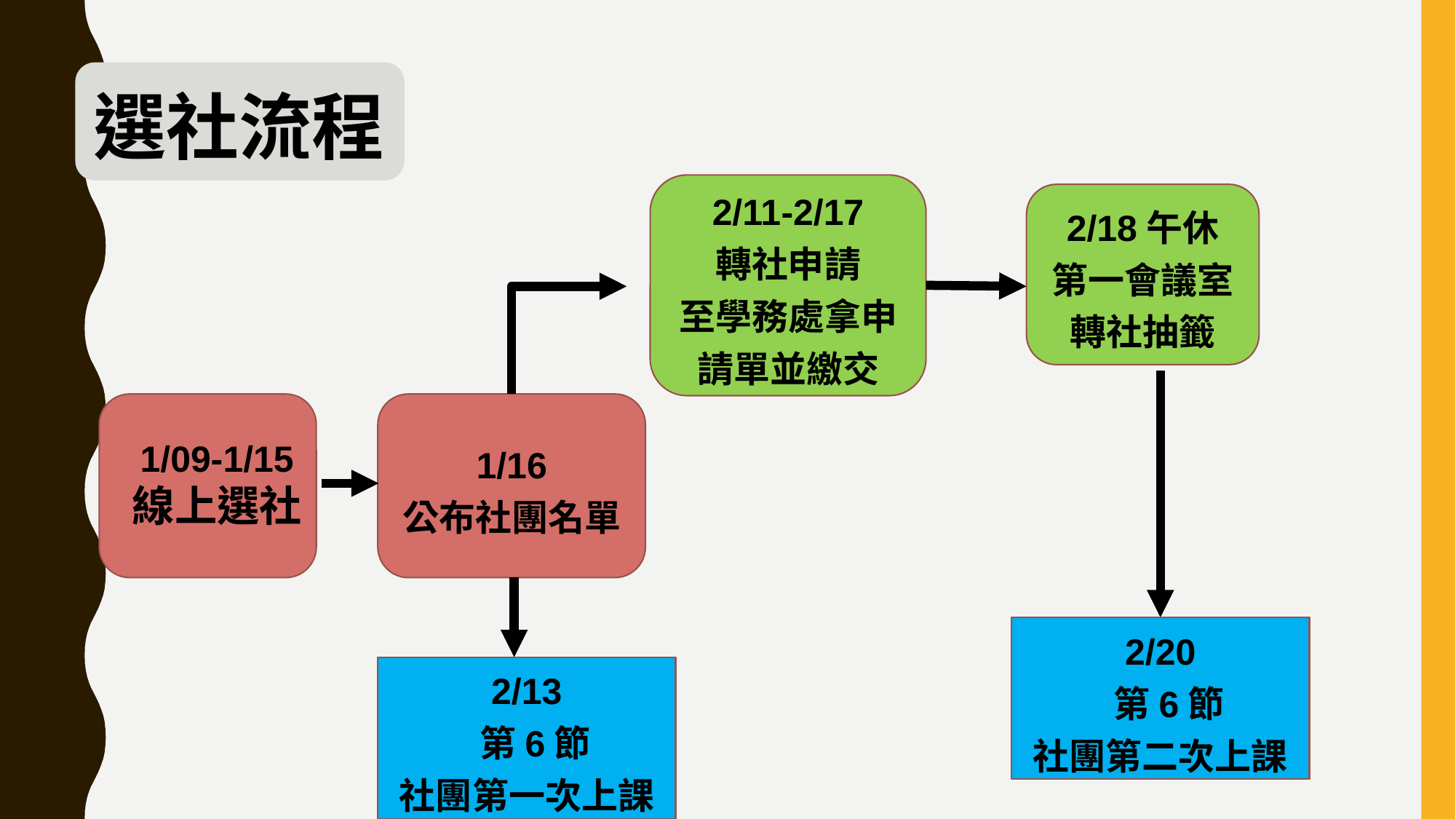

選社流程
2/11-2/17
轉社申請
至學務處拿申請單並繳交
2/18午休
第一會議室
轉社抽籤

1/16
公布社團名單
1/09-1/15
線上選社
2/13
 第6節
社團第一次上課
2/20
 第6節
社團第二次上課